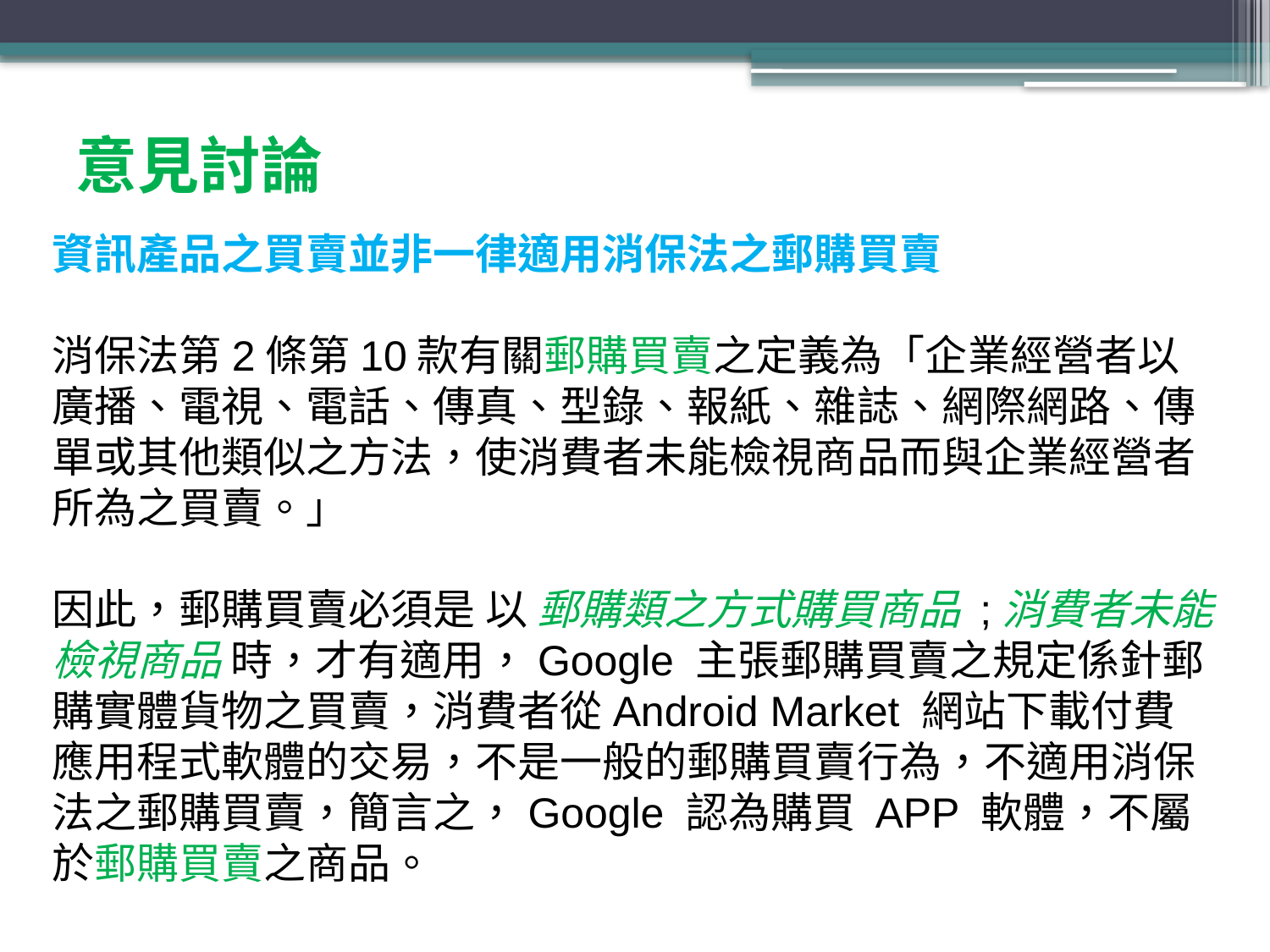

# 意見討論
資訊產品之買賣並非一律適用消保法之郵購買賣

消保法第2條第10款有關郵購買賣之定義為「企業經營者以廣播、電視、電話、傳真、型錄、報紙、雜誌、網際網路、傳單或其他類似之方法，使消費者未能檢視商品而與企業經營者所為之買賣。」

因此，郵購買賣必須是 以 郵購類之方式購買商品 ;消費者未能檢視商品 時，才有適用，Google 主張郵購買賣之規定係針郵購實體貨物之買賣，消費者從Android Market 網站下載付費應用程式軟體的交易，不是一般的郵購買賣行為，不適用消保法之郵購買賣，簡言之，Google 認為購買 APP 軟體，不屬於郵購買賣之商品。